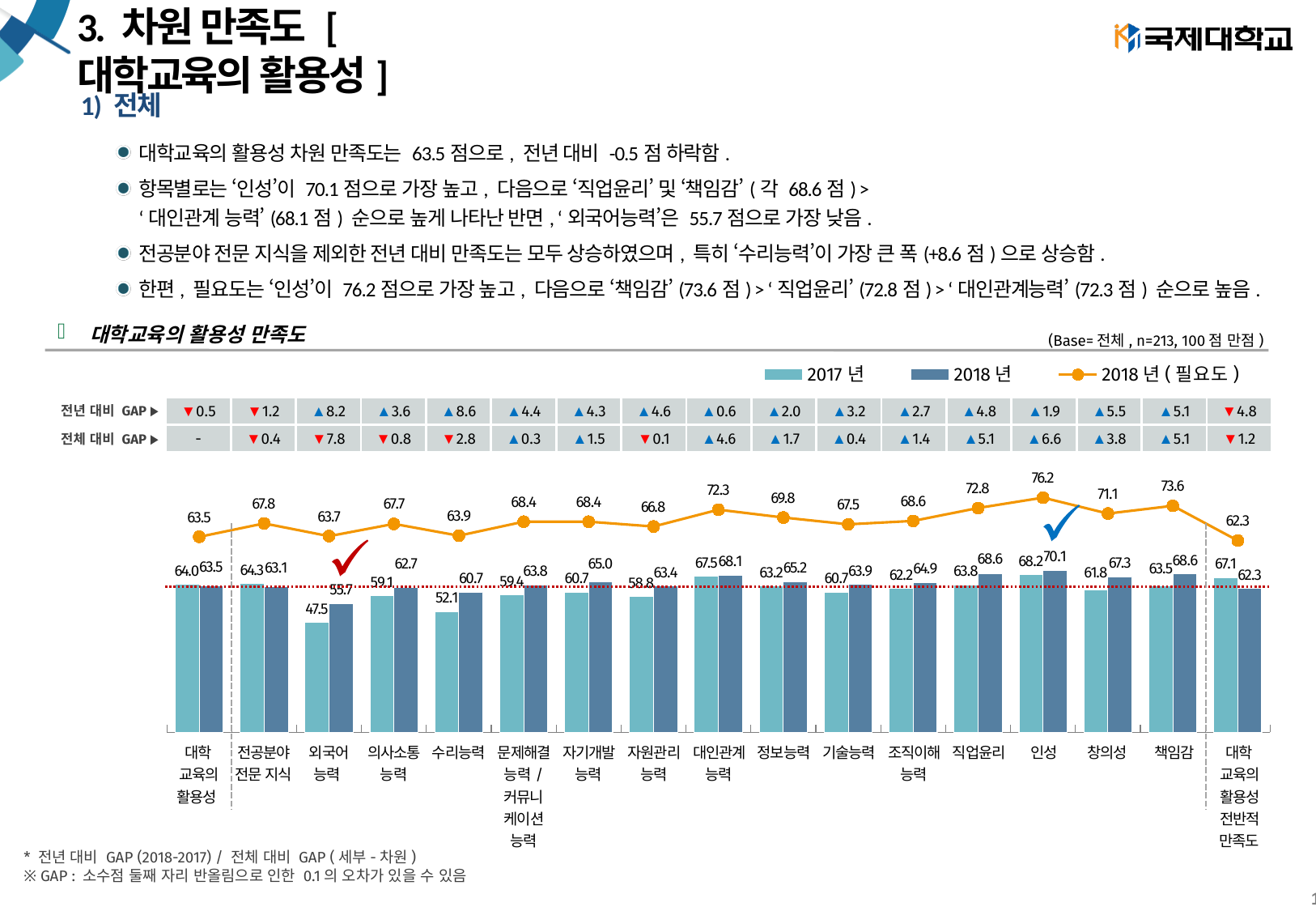

# 3. 차원 만족도 [대학교육의 활용성]
1) 전체
대학교육의 활용성 차원 만족도는 63.5점으로, 전년 대비 -0.5점 하락함.
항목별로는 ‘인성’이 70.1점으로 가장 높고, 다음으로 ‘직업윤리’ 및 ‘책임감’(각 68.6점) >
‘대인관계 능력’(68.1점) 순으로 높게 나타난 반면, ‘외국어능력’은 55.7점으로 가장 낮음.
전공분야 전문 지식을 제외한 전년 대비 만족도는 모두 상승하였으며, 특히 ‘수리능력’이 가장 큰 폭(+8.6점)으로 상승함.
한편, 필요도는 ‘인성’이 76.2점으로 가장 높고, 다음으로 ‘책임감’(73.6점) > ‘직업윤리’(72.8점) > ‘대인관계능력’(72.3점) 순으로 높음.
대학교육의 활용성 만족도
(Base=전체, n=213, 100점 만점)

### Chart

| Category | 2017년 | 2018년 | 2018년(필요도) |
|---|---|---|---|
| 대학교육의 활용성 만족도 | 63.96884848484851 | 63.48049742710116 | 63.48049742710116 |
| 전공분야 전문 지식 | 64.34606060606065 | 63.07417840375588 | 67.84460093896719 |
| 외국어 능력  | 47.478181818181795 | 55.74622641509433 | 63.70469483568075 |
| 의사소통능력 | 59.09454545454548 | 62.68356807511739 | 67.69154929577469 |
| 수리능력 | 52.12363636363635 | 60.72910798122061 | 63.8600938967136 |
| 문제해결능력/커뮤니케이션 능력 | 59.39575757575759 | 63.78169014084511 | 68.40330188679249 |
| 자기개발능력 | 60.70909090909092 | 65.01563981042656 | 68.40047169811328 |
| 자원관리능력 | 58.791515151515156 | 63.35829383886256 | 66.83207547169813 |
| 대인관계능력 | 67.48000000000005 | 68.09478672985782 | 72.30238095238103 |
| 정보능력 | 63.23333333333339 | 65.18207547169814 | 69.75781990521332 |
| 기술능력 | 60.70666666666668 | 63.925943396226465 | 67.54597156398108 |
| 조직이해능력 | 62.22606060606062 | 64.85924170616117 | 68.64834123222748 |
| 직업윤리 | 63.84121212121214 | 68.62582159624412 | 72.84929577464796 |
| 인성 | 68.1848484848485 | 70.11267605633806 | 76.20985915492963 |
| 창의성  | 61.81999999999997 | 67.29906103286388 | 71.05023474178405 |
| 책임감 | 63.534545454545444 | 68.63051643192492 | 73.55399061032867 |
| 대학교육의 활용성 전반적 만족도 | 67.07333333333334 | 62.272169811320744 | 62.272169811320744 |
| ▼0.5 | ▼1.2 | ▲8.2 | ▲3.6 | ▲8.6 | ▲4.4 | ▲4.3 | ▲4.6 | ▲0.6 | ▲2.0 | ▲3.2 | ▲2.7 | ▲4.8 | ▲1.9 | ▲5.5 | ▲5.1 | ▼4.8 |
| --- | --- | --- | --- | --- | --- | --- | --- | --- | --- | --- | --- | --- | --- | --- | --- | --- |
| - | ▼0.4 | ▼7.8 | ▼0.8 | ▼2.8 | ▲0.3 | ▲1.5 | ▼0.1 | ▲4.6 | ▲1.7 | ▲0.4 | ▲1.4 | ▲5.1 | ▲6.6 | ▲3.8 | ▲5.1 | ▼1.2 |
전년 대비 GAP ▶
전체 대비 GAP ▶

| 대학 교육의 활용성 | 전공분야 전문 지식 | 외국어 능력 | 의사소통능력 | 수리능력 | 문제해결능력/ 커뮤니 케이션 능력 | 자기개발능력 | 자원관리능력 | 대인관계능력 | 정보능력 | 기술능력 | 조직이해능력 | 직업윤리 | 인성 | 창의성 | 책임감 | 대학 교육의 활용성 전반적 만족도 |
| --- | --- | --- | --- | --- | --- | --- | --- | --- | --- | --- | --- | --- | --- | --- | --- | --- |
* 전년 대비 GAP (2018-2017) / 전체 대비 GAP (세부-차원)
※ GAP : 소수점 둘째 자리 반올림으로 인한 0.1의 오차가 있을 수 있음